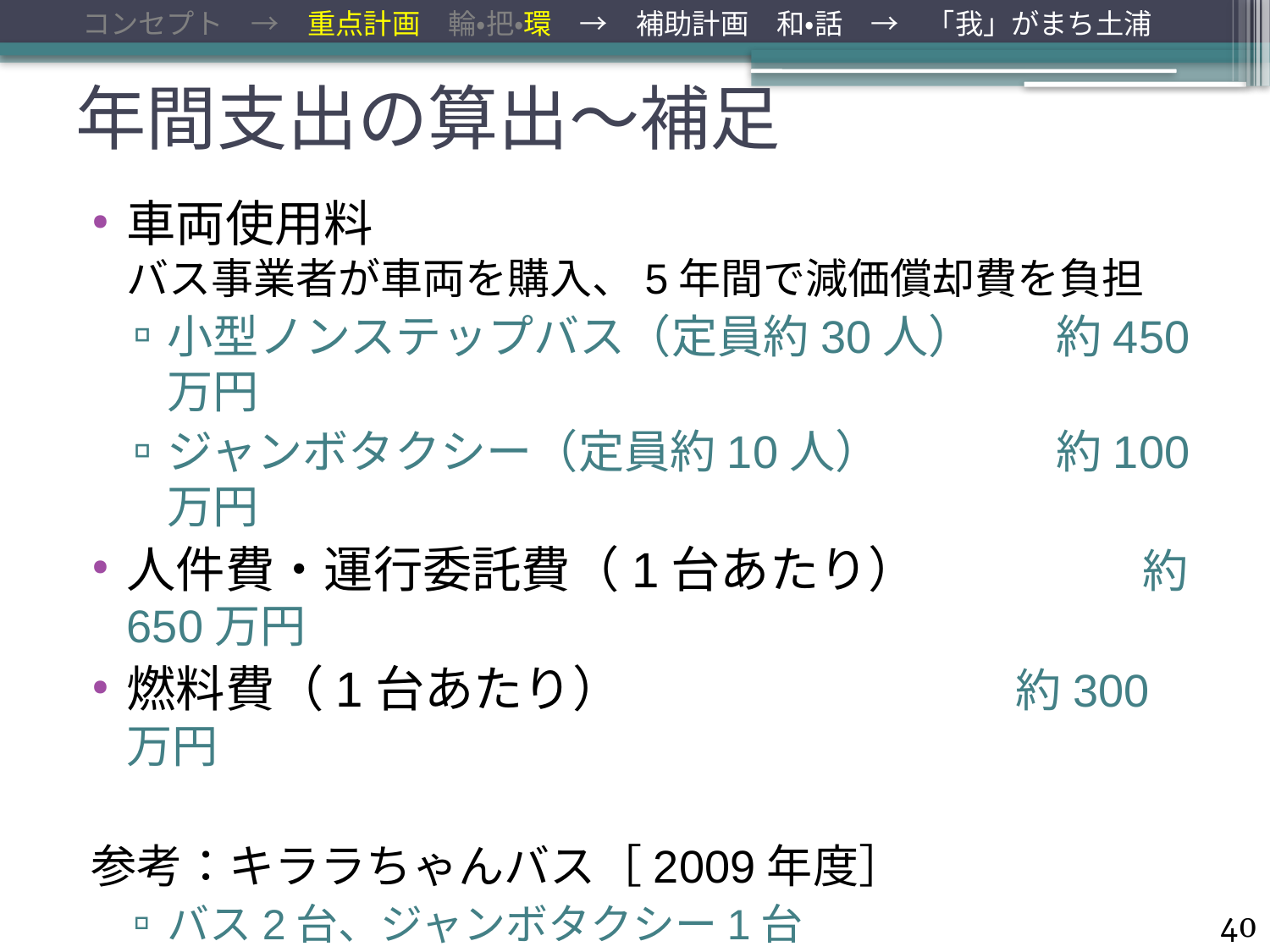

コンセプト　→　重点計画　輪・把・環　→　補助計画　和・話　→　「我」がまち土浦
# 年間支出の算出～補足
車両使用料
バス事業者が車両を購入、5年間で減価償却費を負担
小型ノンステップバス（定員約30人）	約450万円
ジャンボタクシー（定員約10人）		約100万円
人件費・運行委託費（1台あたり）		約650万円
燃料費（1台あたり）				約300万円

参考：キララちゃんバス［2009年度］
バス2台、ジャンボタクシー1台			4000万円
バスPR事業費					　 60万円
事務局運営管理費			 	　320万円
40